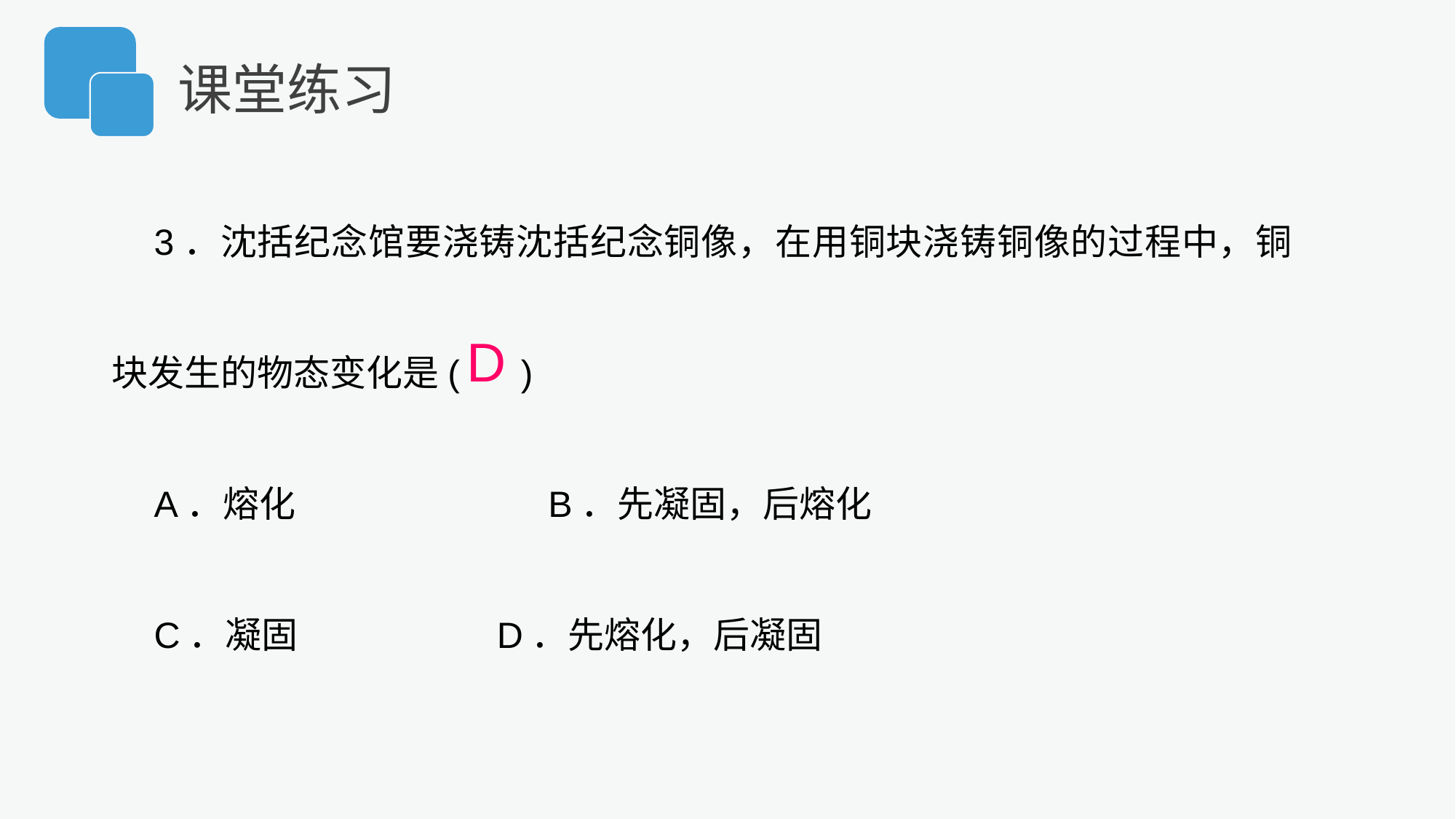

课堂练习
3．沈括纪念馆要浇铸沈括纪念铜像，在用铜块浇铸铜像的过程中，铜块发生的物态变化是(      )
A．熔化　　　　　　	B．先凝固，后熔化
C．凝固  		      D．先熔化，后凝固
D